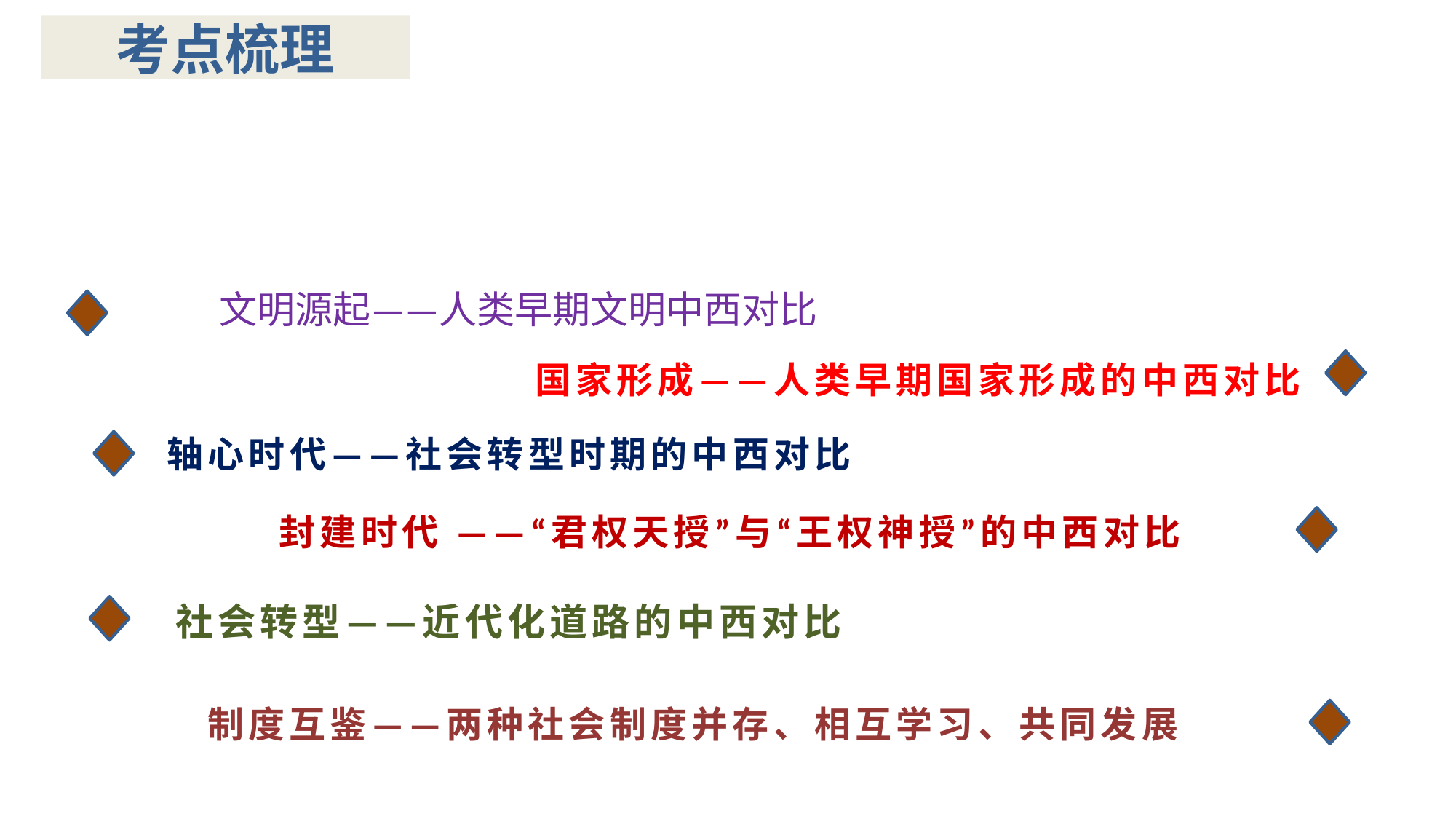

考点梳理
# 文明源起——人类早期文明中西对比

国家形成——人类早期国家形成的中西对比

轴心时代——社会转型时期的中西对比

封建时代 ——“君权天授”与“王权神授”的中西对比

社会转型——近代化道路的中西对比

制度互鉴——两种社会制度并存、相互学习、共同发展